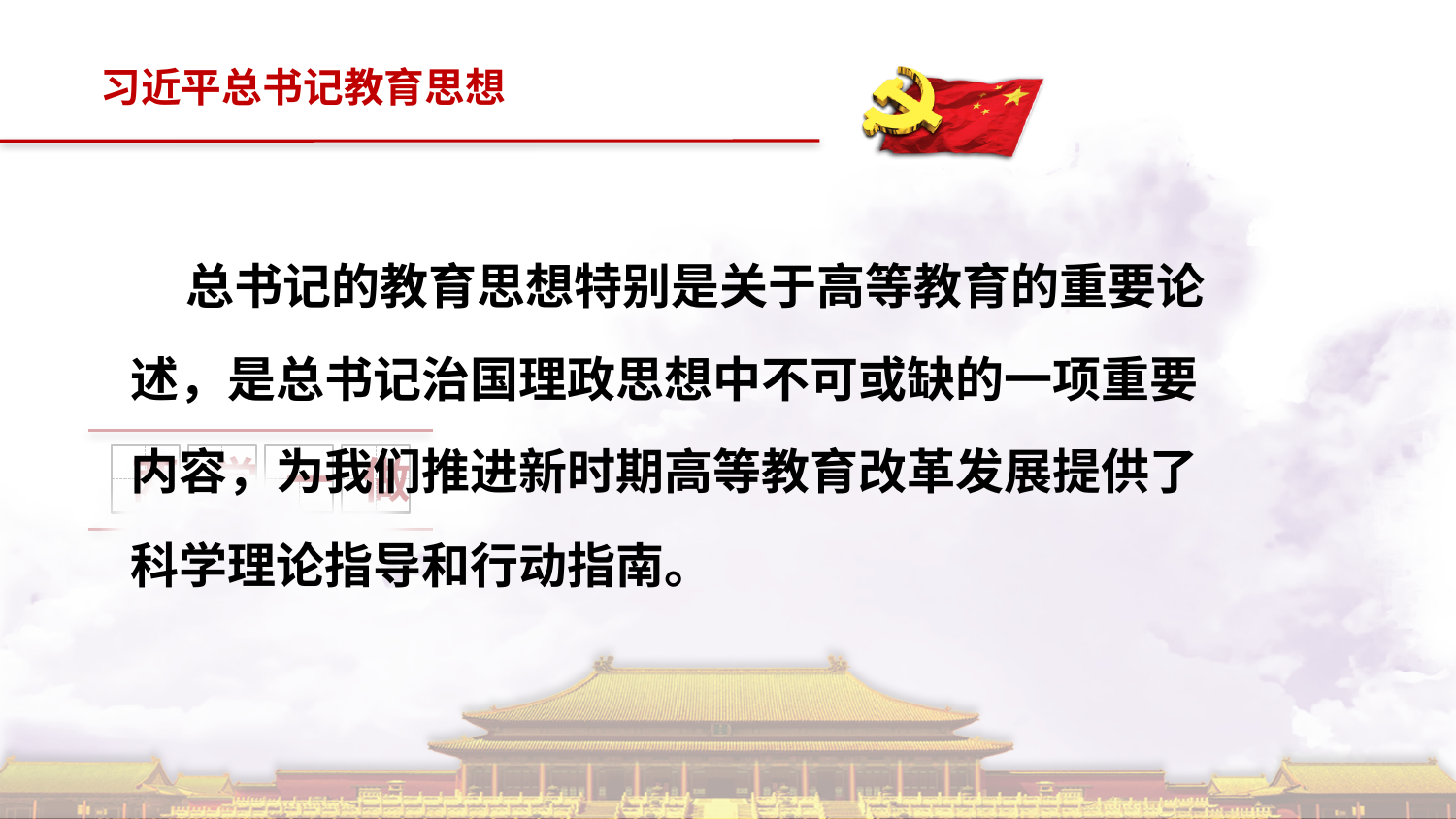

习近平总书记教育思想
    总书记的教育思想特别是关于高等教育的重要论述，是总书记治国理政思想中不可或缺的一项重要内容，为我们推进新时期高等教育改革发展提供了科学理论指导和行动指南。